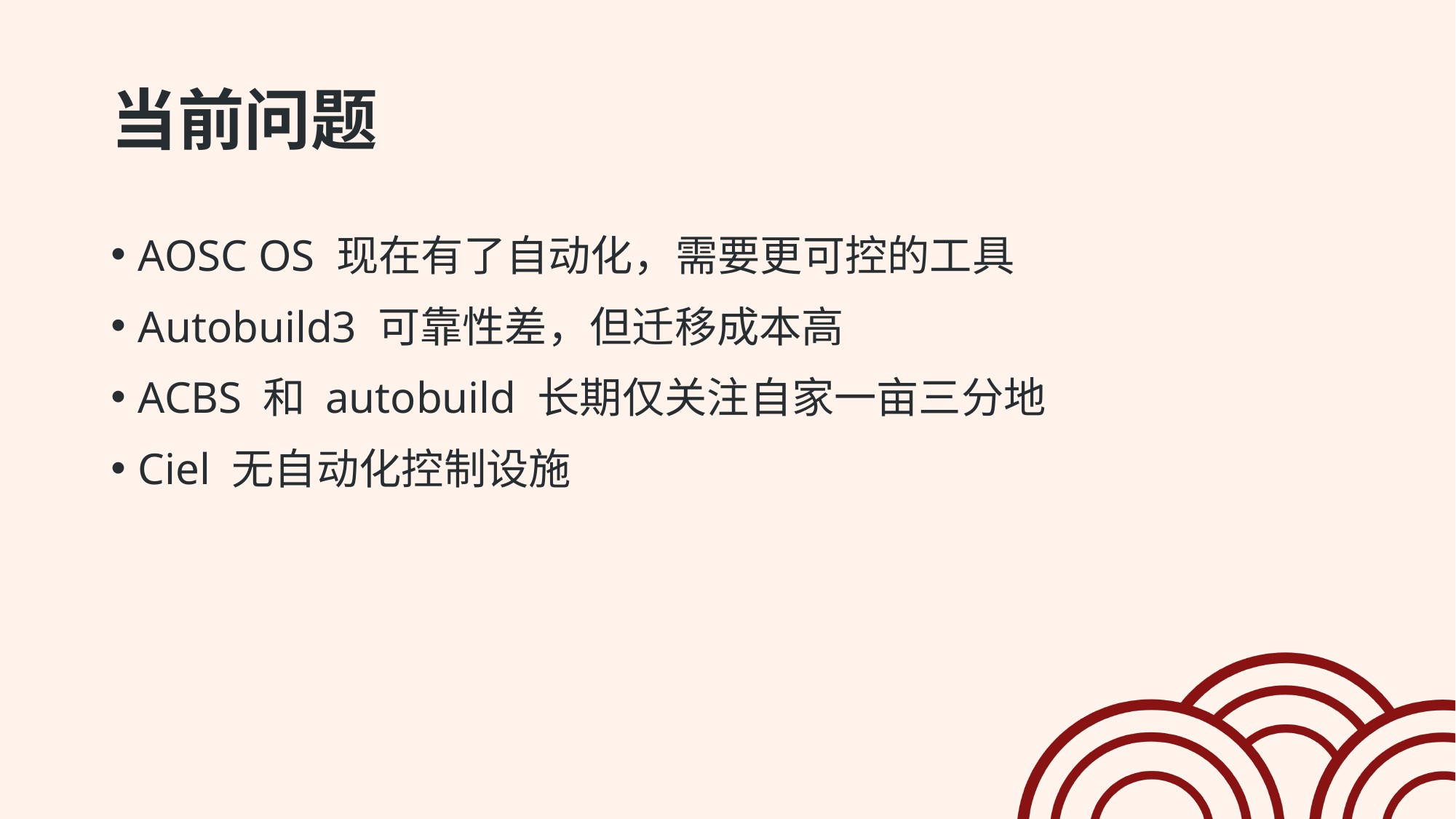

# 当前问题
AOSC OS 现在有了自动化，需要更可控的工具
Autobuild3 可靠性差，但迁移成本高
ACBS 和 autobuild 长期仅关注自家一亩三分地
Ciel 无自动化控制设施